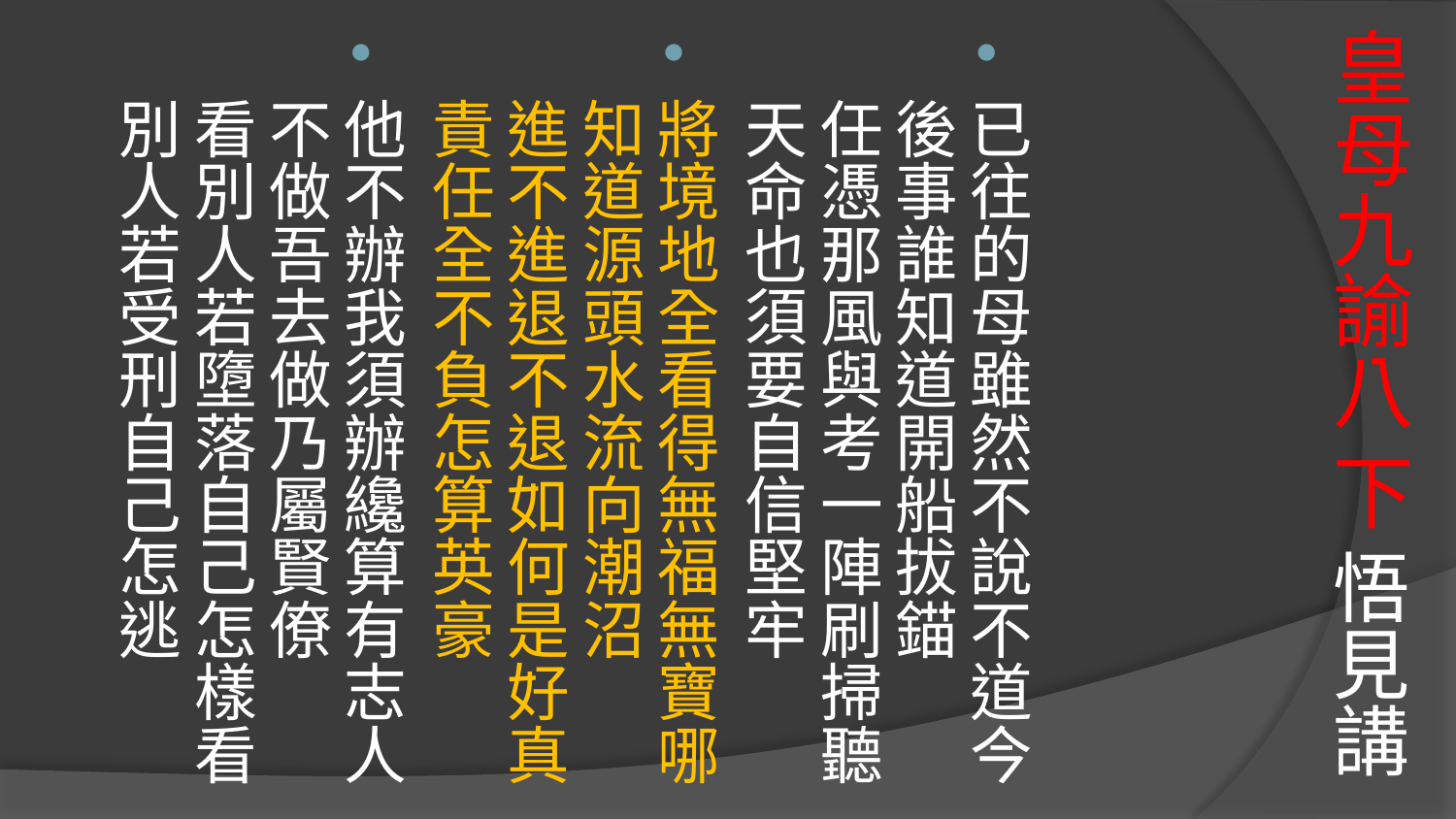

# 皇母九諭八 下 悟見講
已往的母雖然不說不道今後事誰知道開船拔錨
任憑那風與考一陣刷掃聽天命也須要自信堅牢
將境地全看得無福無寶哪知道源頭水流向潮沼
進不進退不退如何是好真責任全不負怎算英豪
他不辦我須辦纔算有志人不做吾去做乃屬賢僚
看別人若墮落自己怎樣看別人若受刑自己怎逃